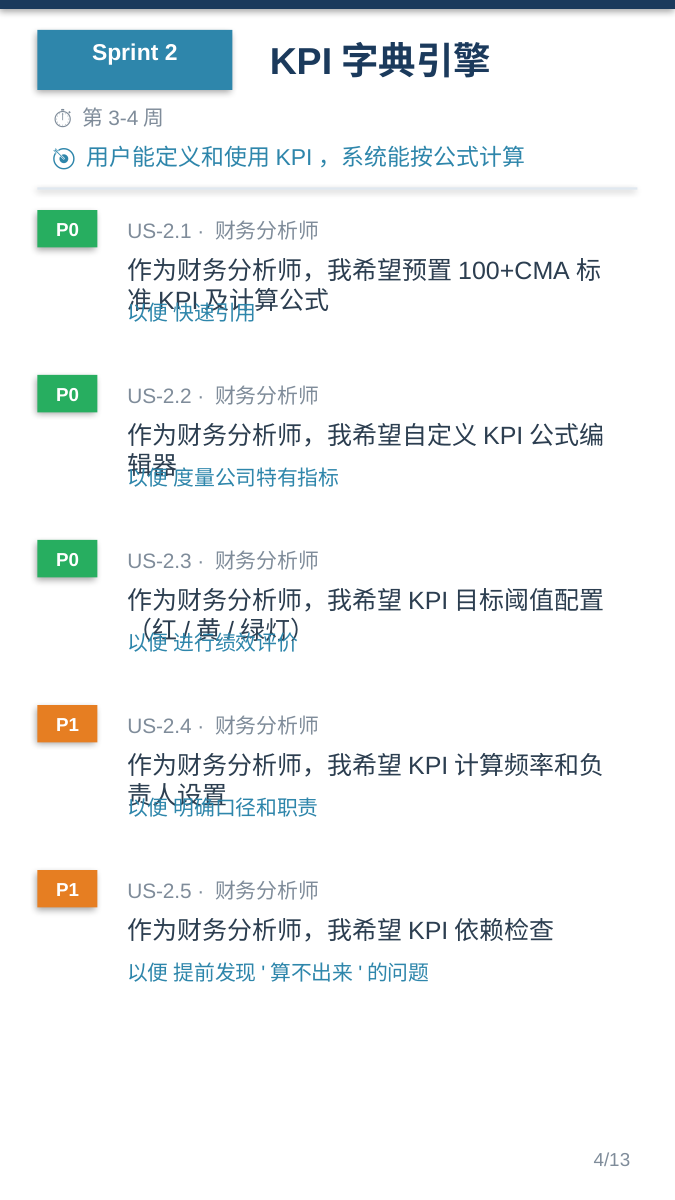

Sprint 2
KPI字典引擎
⏱ 第3-4周
🎯 用户能定义和使用KPI，系统能按公式计算

P0
US-2.1 · 财务分析师
作为财务分析师，我希望预置100+CMA标准KPI及计算公式
以便 快速引用

P0
US-2.2 · 财务分析师
作为财务分析师，我希望自定义KPI公式编辑器
以便 度量公司特有指标

P0
US-2.3 · 财务分析师
作为财务分析师，我希望KPI目标阈值配置（红/黄/绿灯）
以便 进行绩效评价

P1
US-2.4 · 财务分析师
作为财务分析师，我希望KPI计算频率和负责人设置
以便 明确口径和职责

P1
US-2.5 · 财务分析师
作为财务分析师，我希望KPI依赖检查
以便 提前发现'算不出来'的问题
4/13